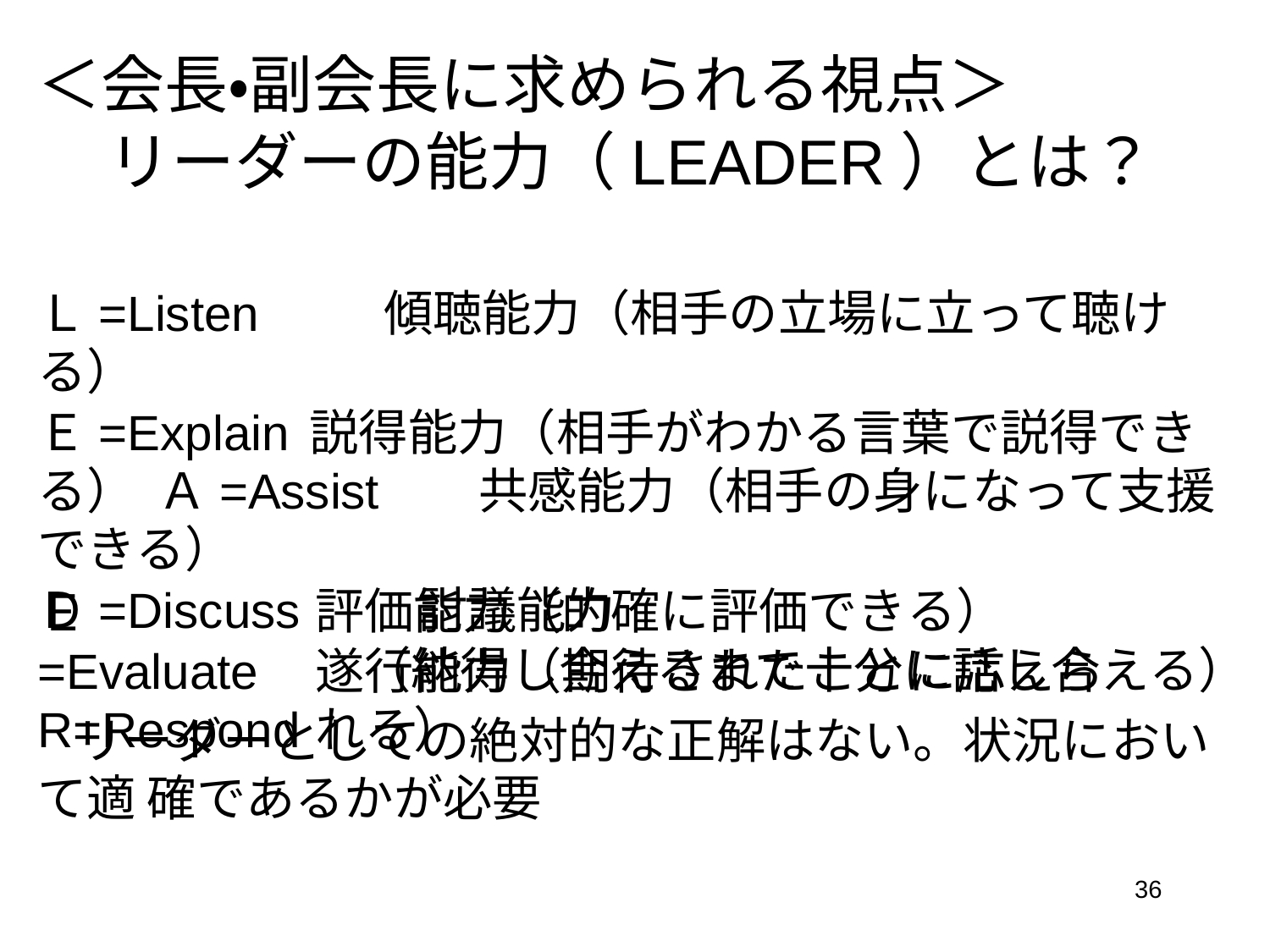

# ＜会長・副会長に求められる視点＞ リーダーの能力（LEADER）とは？
Ｌ=Listen 　　傾聴能力（相手の立場に立って聴ける）
Ｅ=Explain		説得能力（相手がわかる言葉で説得できる）  Ａ=Assist	　 共感能力（相手の身になって支援できる）
Ｄ=Discuss		討議能力
（納得し合えるまで十分に話し合える）
Ｅ=Evaluate  R=Respond
評価能力（的確に評価できる）
遂行能力（期待されたことに応えられる）
リーダーとしての絶対的な正解はない。状況において適 確であるかが必要
36